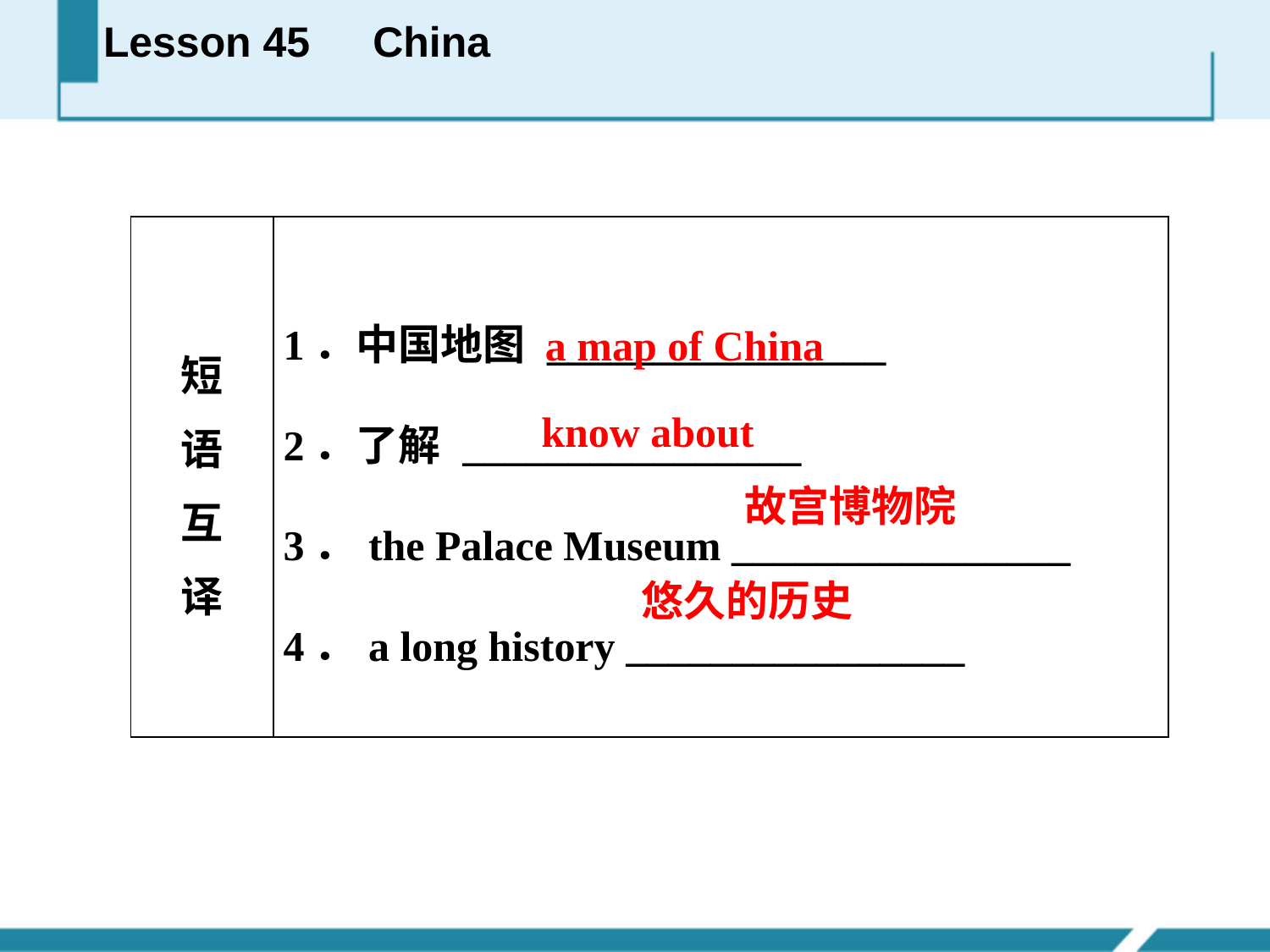

Lesson 45　China
| 短 语 互 译 | 1．中国地图 \_\_\_\_\_\_\_\_\_\_\_\_\_\_\_\_ 2．了解 \_\_\_\_\_\_\_\_\_\_\_\_\_\_\_\_ 3．the Palace Museum \_\_\_\_\_\_\_\_\_\_\_\_\_\_\_\_ 4．a long history \_\_\_\_\_\_\_\_\_\_\_\_\_\_\_\_ |
| --- | --- |
a map of China
know about

故宫博物院
悠久的历史